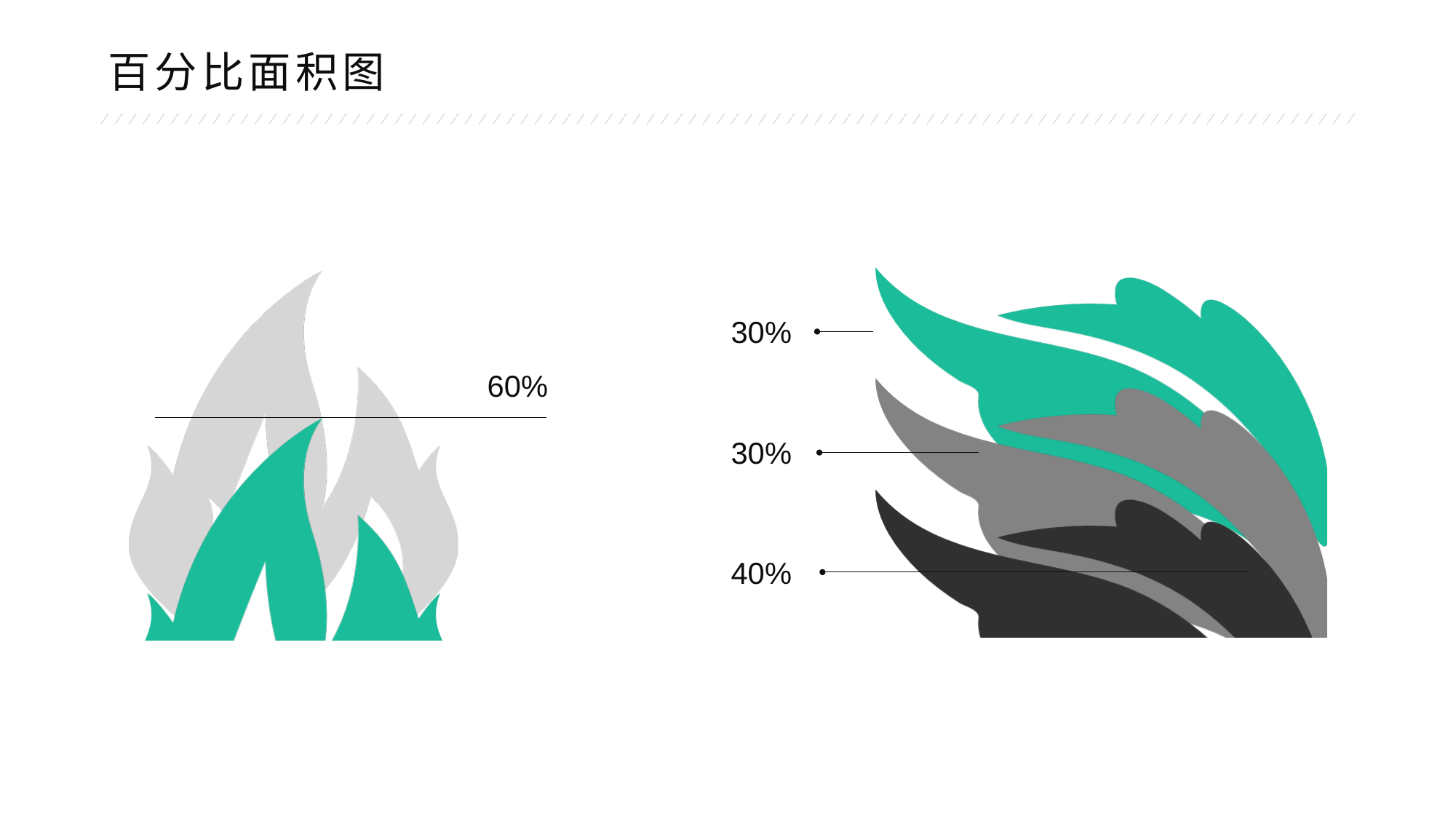

百分比面积图

### Chart

| Category | 系列 1 | 系列 2 | 系列 3 |
|---|---|---|---|
| 类别 1 | 1.0 | 0.7 | 0.4 |

### Chart

| Category | 系列 1 | 系列 2 |
|---|---|---|
| 类别 1 | 1.0 | 0.6 |
30%
60%
30%

40%